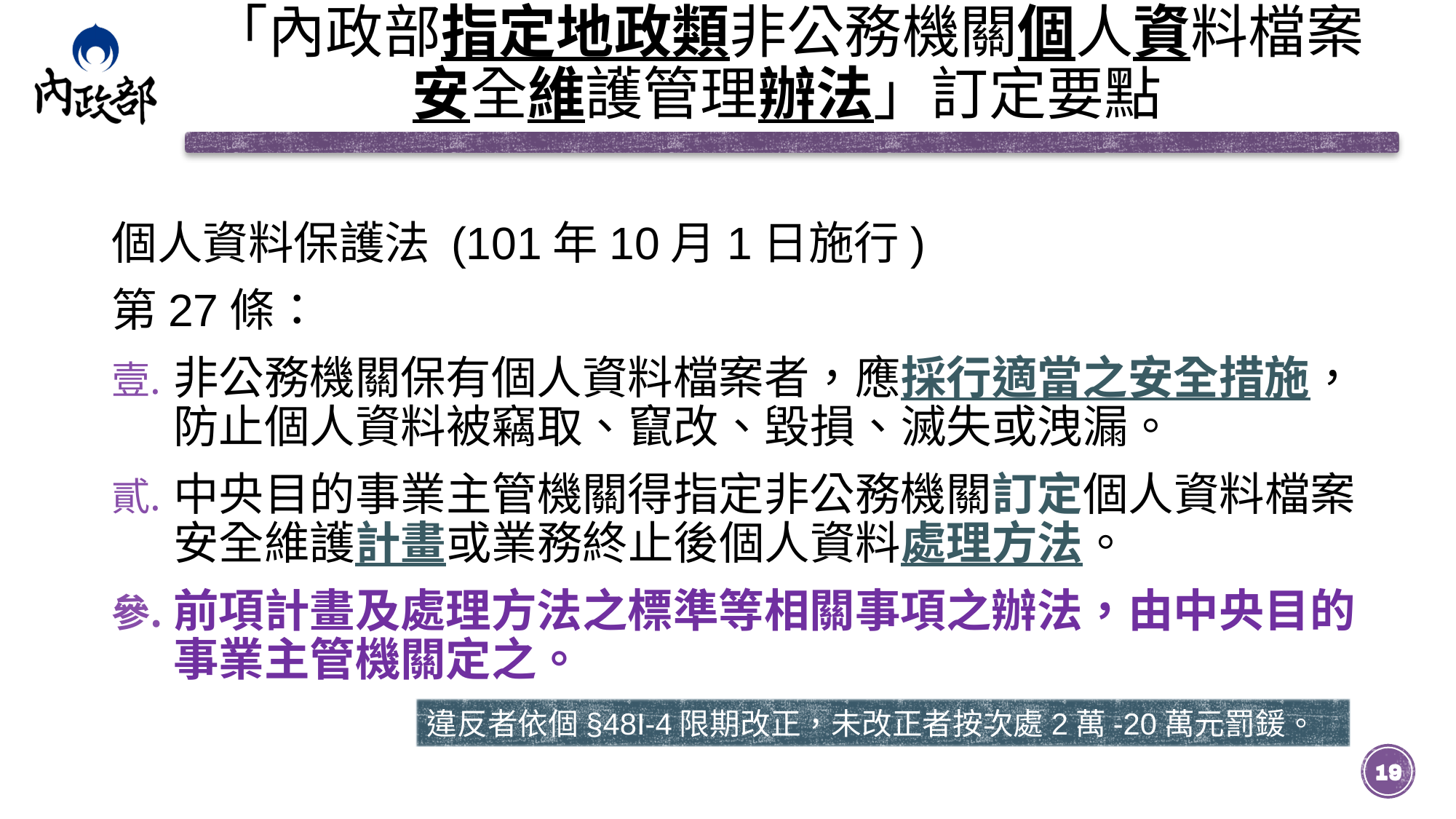

# 「內政部指定地政類非公務機關個人資料檔案安全維護管理辦法」訂定要點
個人資料保護法 (101年10月1日施行)
第27條：
非公務機關保有個人資料檔案者，應採行適當之安全措施，防止個人資料被竊取、竄改、毀損、滅失或洩漏。
中央目的事業主管機關得指定非公務機關訂定個人資料檔案安全維護計畫或業務終止後個人資料處理方法。
前項計畫及處理方法之標準等相關事項之辦法，由中央目的事業主管機關定之。

違反者依個§48I-4限期改正，未改正者按次處2萬-20萬元罰鍰。
19